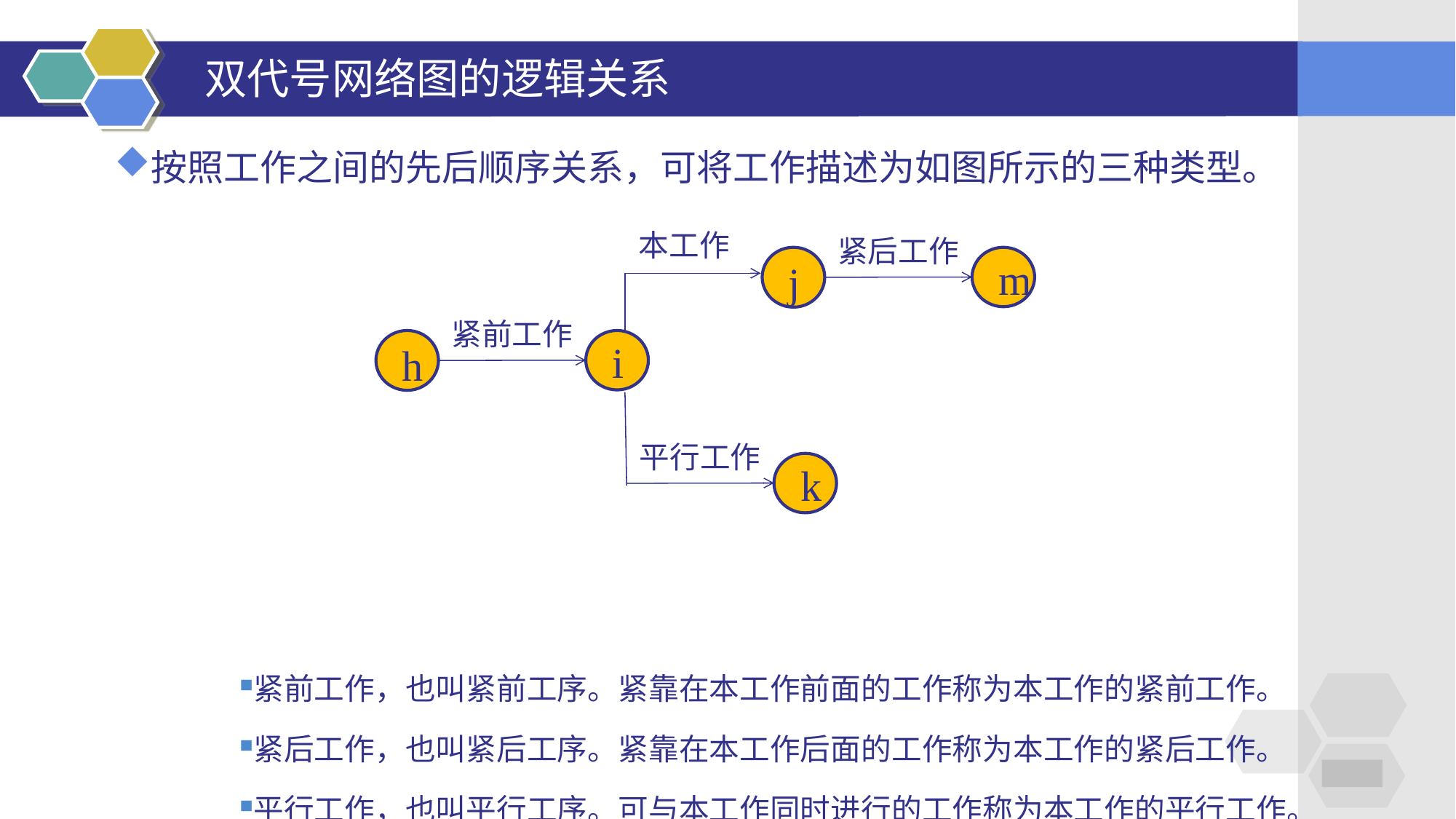

# 双代号网络图的逻辑关系
按照工作之间的先后顺序关系，可将工作描述为如图所示的三种类型。

紧前工作，也叫紧前工序。紧靠在本工作前面的工作称为本工作的紧前工作。
紧后工作，也叫紧后工序。紧靠在本工作后面的工作称为本工作的紧后工作。
平行工作，也叫平行工序。可与本工作同时进行的工作称为本工作的平行工作。
本工作
紧后工作

m
j
紧前工作

i
h
平行工作

k
7